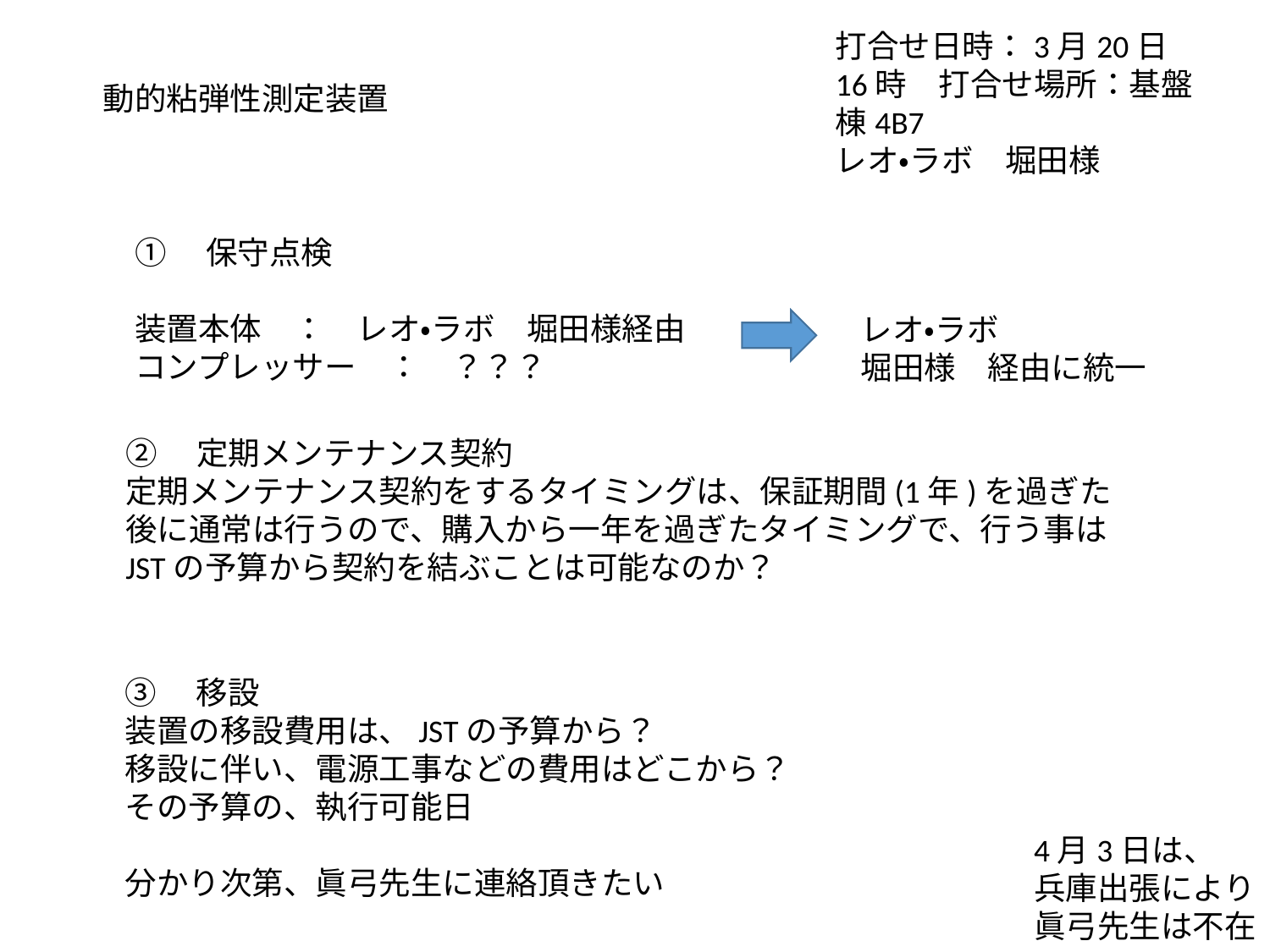

打合せ日時：3月20日16時　打合せ場所：基盤棟4B7
レオ・ラボ　堀田様
動的粘弾性測定装置
①　保守点検

装置本体　：　レオ・ラボ　堀田様経由
コンプレッサー　：　？？？
レオ・ラボ
堀田様　経由に統一

②　定期メンテナンス契約
定期メンテナンス契約をするタイミングは、保証期間(1年)を過ぎた
後に通常は行うので、購入から一年を過ぎたタイミングで、行う事は
JSTの予算から契約を結ぶことは可能なのか？
③　移設
装置の移設費用は、JSTの予算から？
移設に伴い、電源工事などの費用はどこから？
その予算の、執行可能日

分かり次第、眞弓先生に連絡頂きたい
4月3日は、
兵庫出張により
眞弓先生は不在